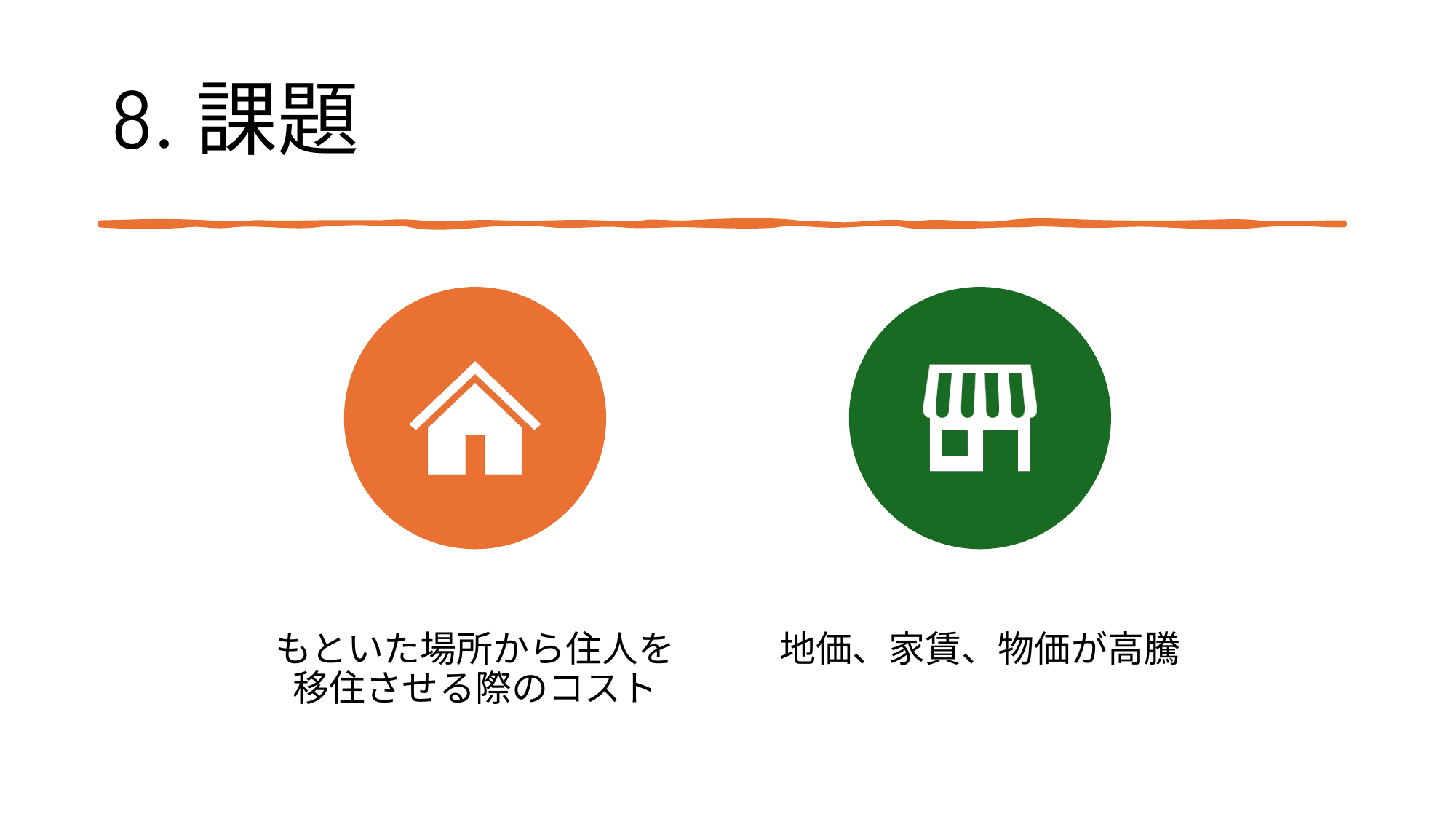

# 8.課題

もといた場所から住人を移住させる際のコスト
地価、家賃、物価が高騰